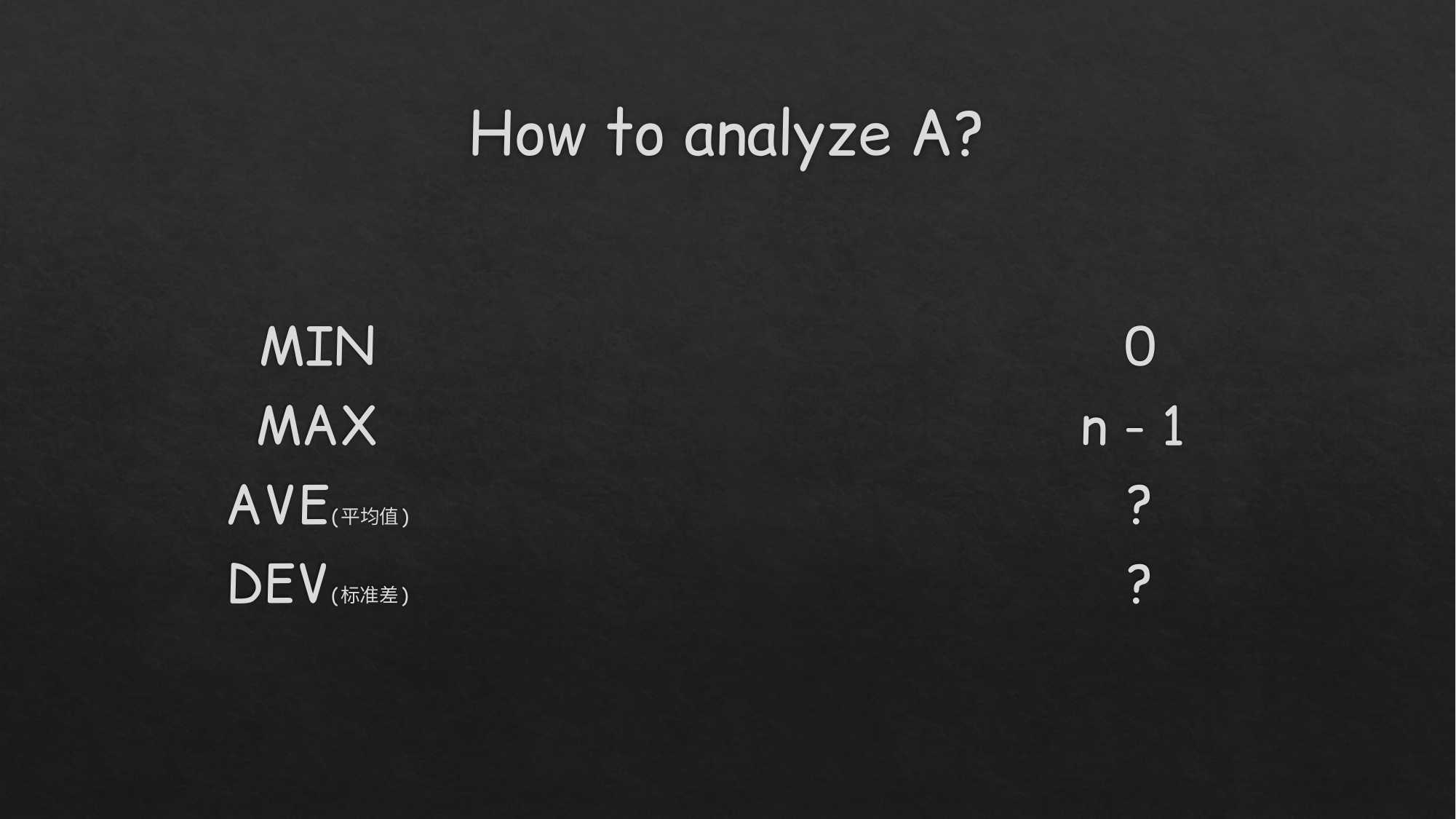

# How to analyze A?
MIN
MAX
AVE(平均值)
DEV(标准差)
0
n - 1
?
?